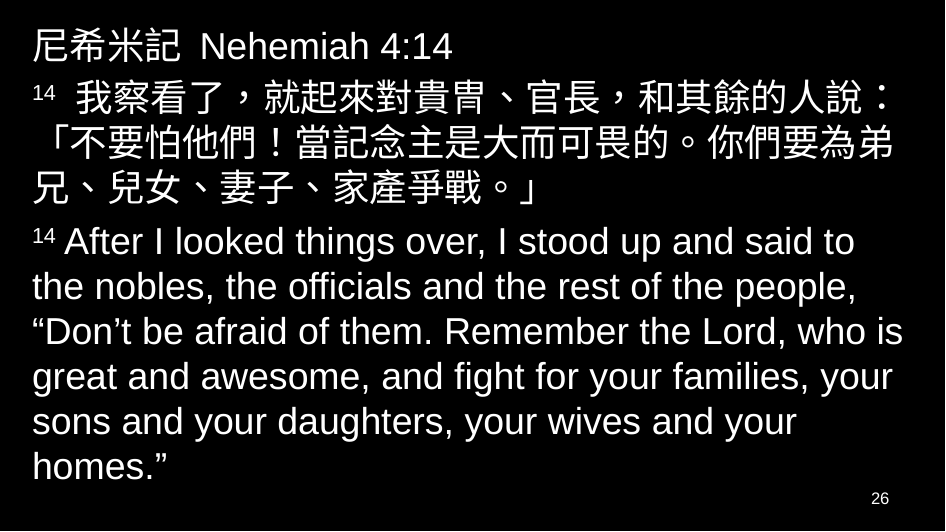

尼希米記 Nehemiah 4:14
14 我察看了，就起來對貴冑、官長，和其餘的人說：「不要怕他們！當記念主是大而可畏的。你們要為弟兄、兒女、妻子、家產爭戰。」
14 After I looked things over, I stood up and said to the nobles, the officials and the rest of the people, “Don’t be afraid of them. Remember the Lord, who is great and awesome, and fight for your families, your sons and your daughters, your wives and your homes.”

26